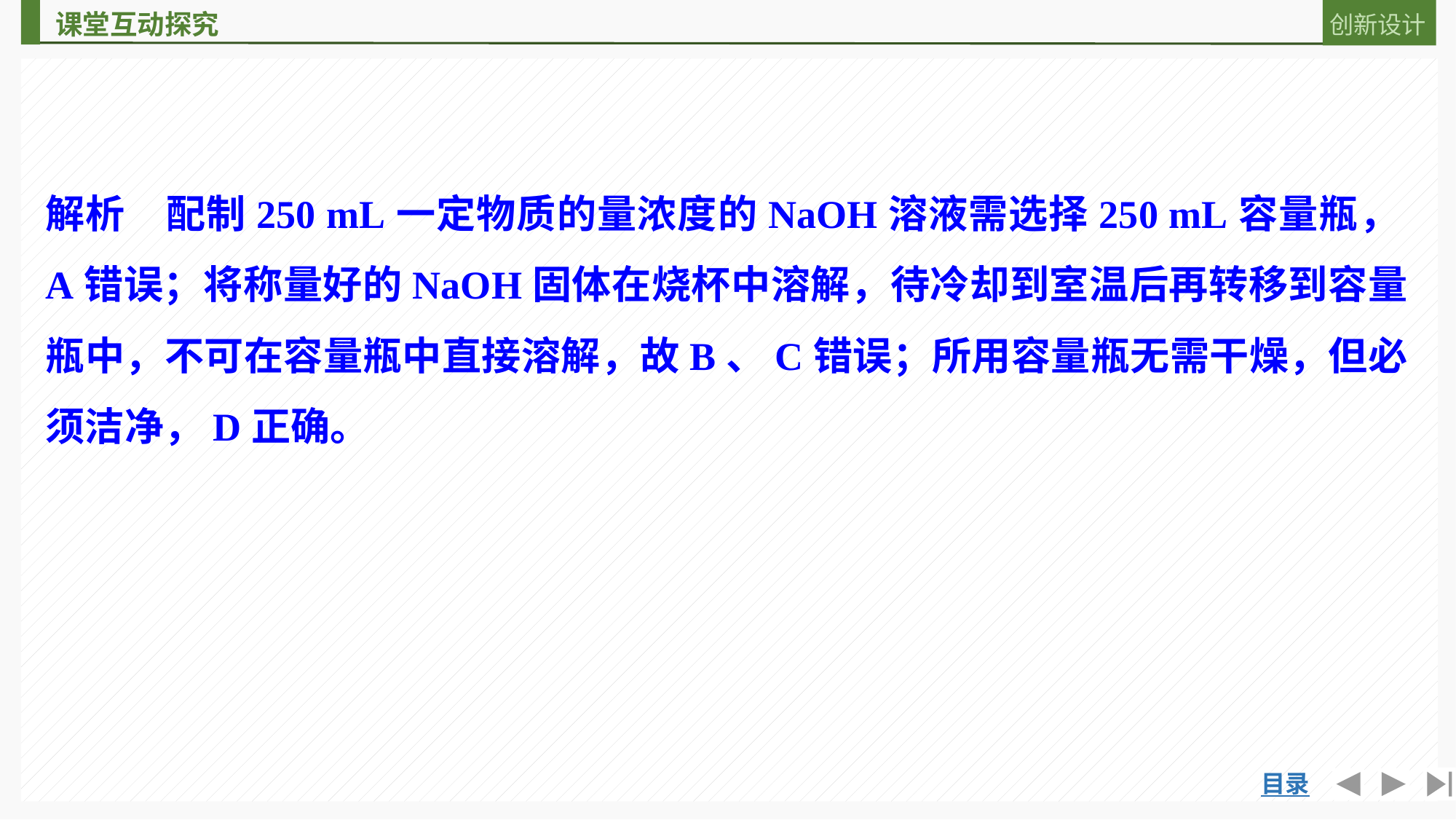

解析　配制250 mL一定物质的量浓度的NaOH溶液需选择250 mL容量瓶，A错误；将称量好的NaOH固体在烧杯中溶解，待冷却到室温后再转移到容量瓶中，不可在容量瓶中直接溶解，故B、C错误；所用容量瓶无需干燥，但必须洁净，D正确。